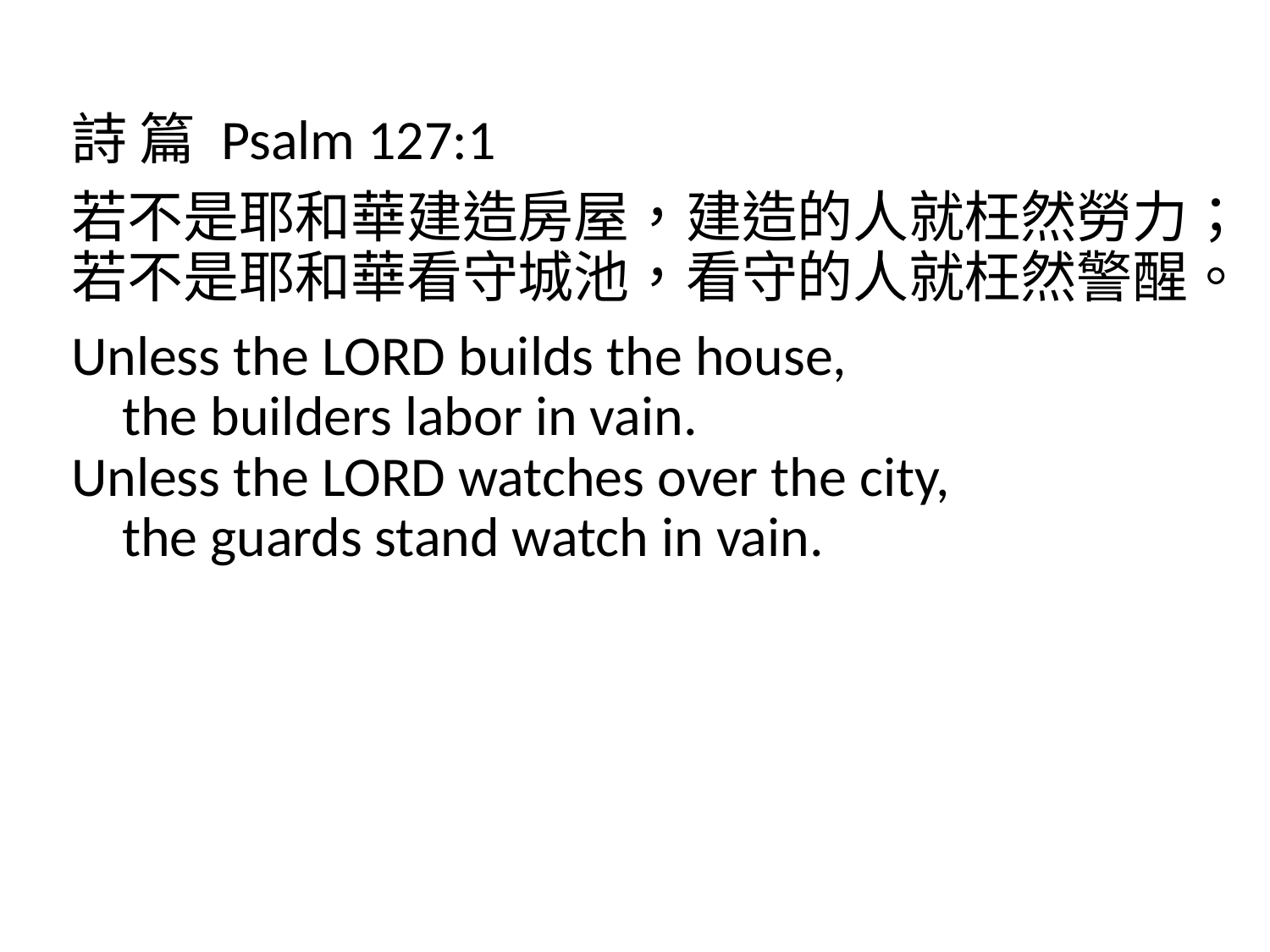

詩 篇 Psalm 127:1
若不是耶和華建造房屋，建造的人就枉然勞力；若不是耶和華看守城池，看守的人就枉然警醒。
Unless the Lord builds the house,
    the builders labor in vain.
Unless the Lord watches over the city,
    the guards stand watch in vain.